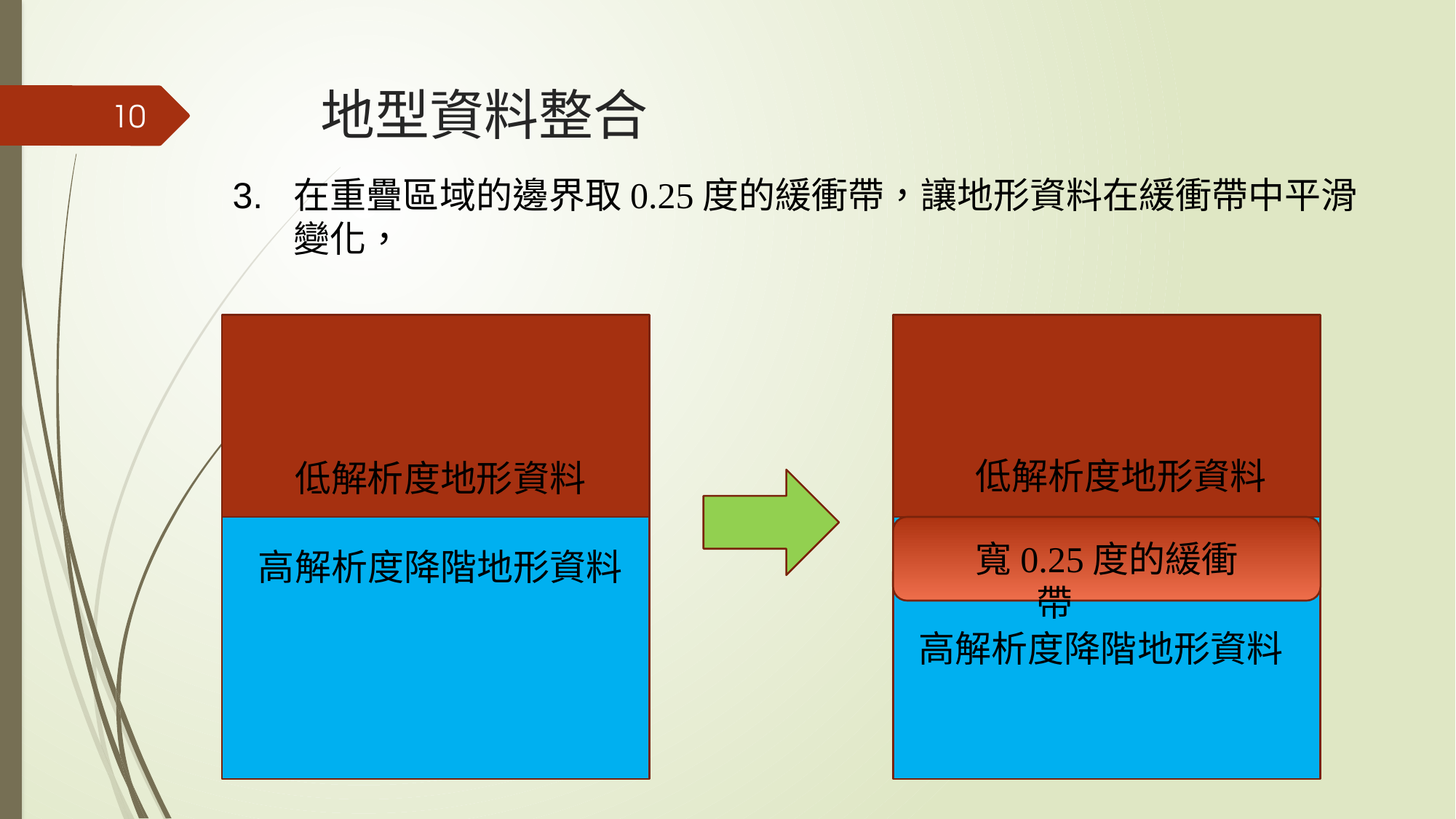

# 地型資料整合
10
在重疊區域的邊界取0.25度的緩衝帶，讓地形資料在緩衝帶中平滑變化，

低解析度地形資料
低解析度地形資料
高解析度降階地形資料

寬0.25度的緩衝帶
高解析度降階地形資料